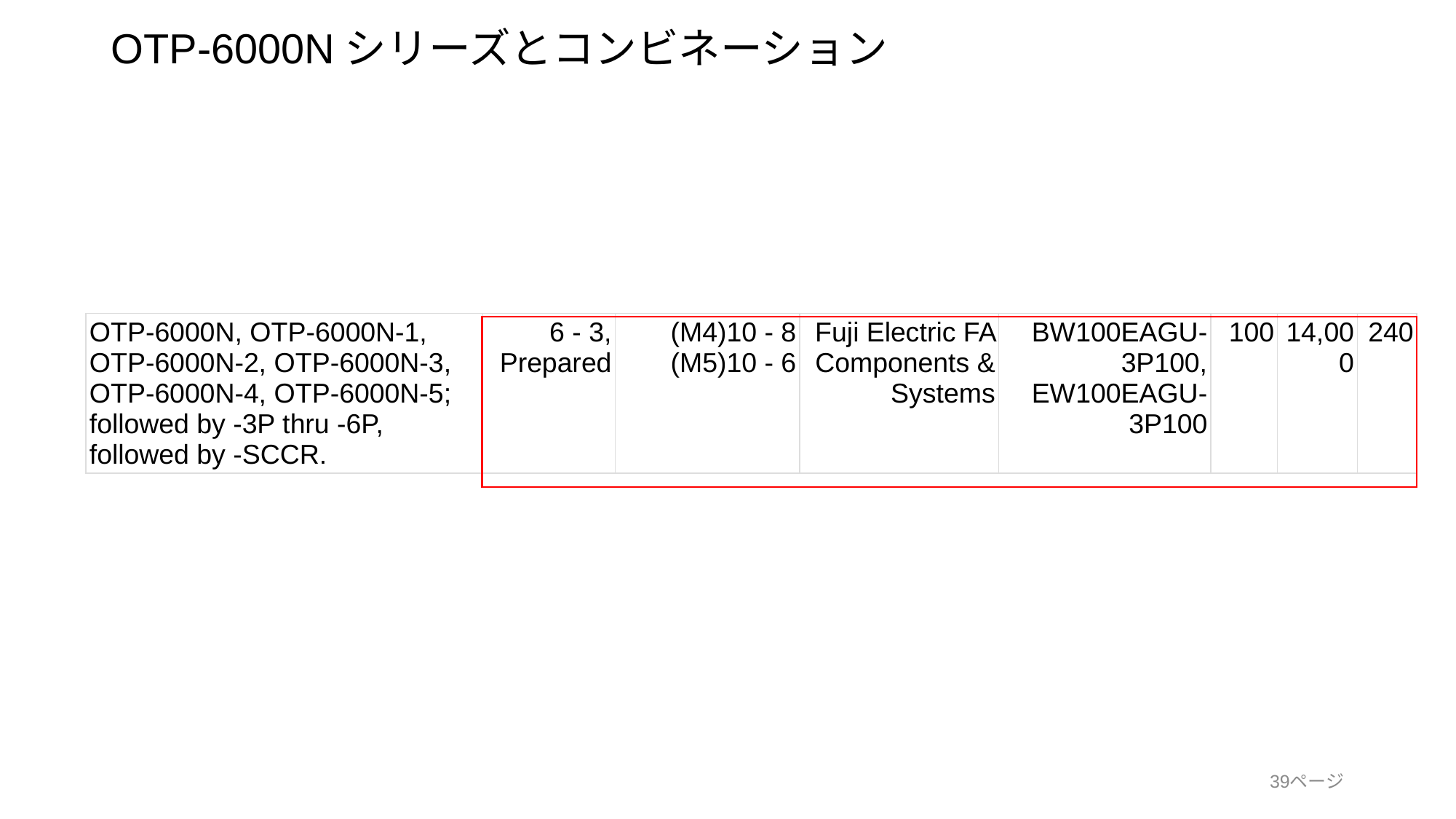

# OTP-6000Nシリーズとコンビネーション
| OTP-6000N, OTP-6000N-1, OTP-6000N-2, OTP-6000N-3, OTP-6000N-4, OTP-6000N-5; followed by -3P thru -6P, followed by -SCCR. | 6 - 3, Prepared | (M4)10 - 8 (M5)10 - 6 | Fuji Electric FA Components & Systems | BW100EAGU-3P100, EW100EAGU-3P100 | 100 | 14,000 | 240 |
| --- | --- | --- | --- | --- | --- | --- | --- |

39ページ